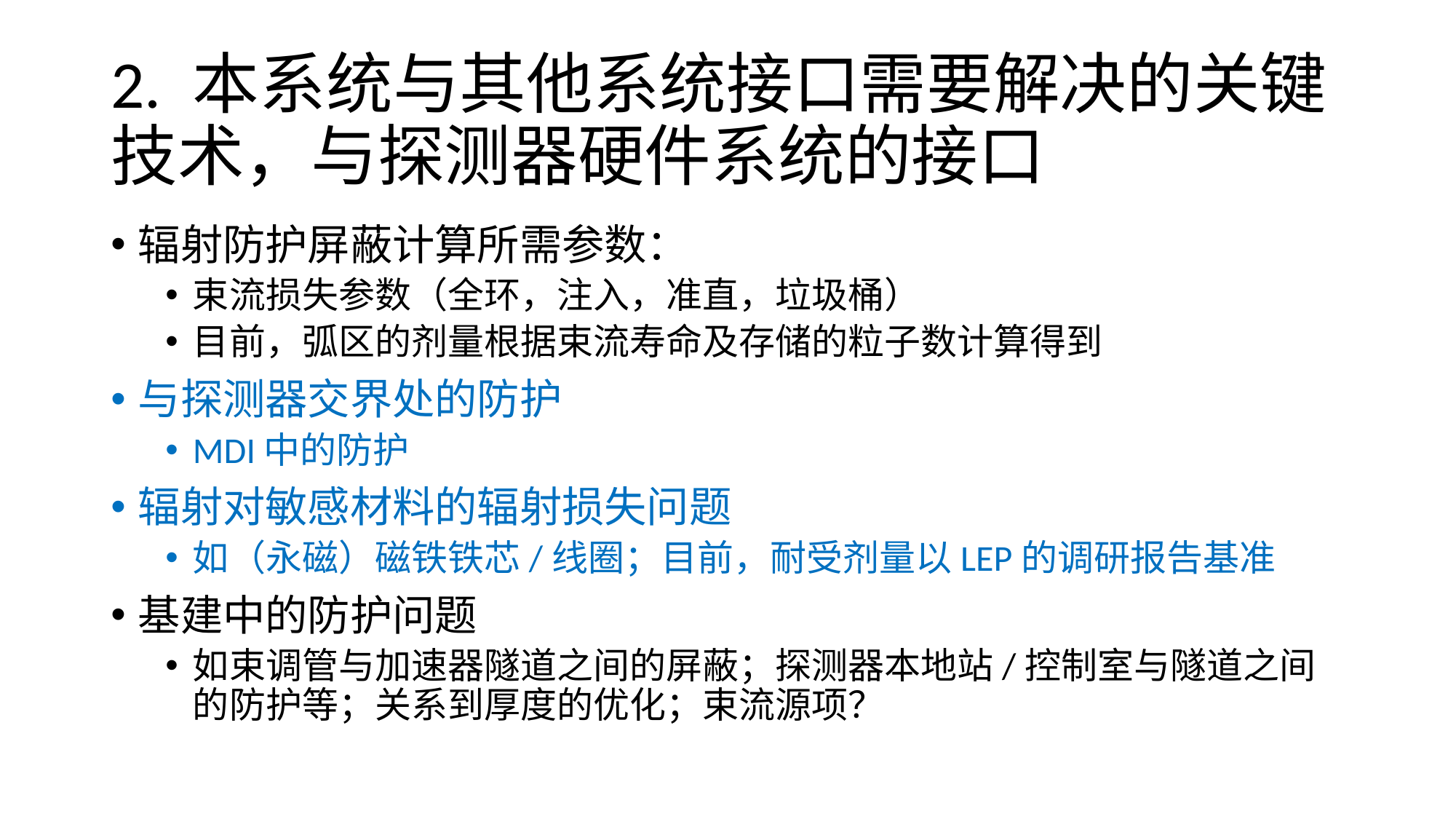

# 2. 本系统与其他系统接口需要解决的关键技术，与探测器硬件系统的接口
辐射防护屏蔽计算所需参数：
束流损失参数（全环，注入，准直，垃圾桶）
目前，弧区的剂量根据束流寿命及存储的粒子数计算得到
与探测器交界处的防护
MDI中的防护
辐射对敏感材料的辐射损失问题
如（永磁）磁铁铁芯/线圈；目前，耐受剂量以LEP的调研报告基准
基建中的防护问题
如束调管与加速器隧道之间的屏蔽；探测器本地站/控制室与隧道之间的防护等；关系到厚度的优化；束流源项？